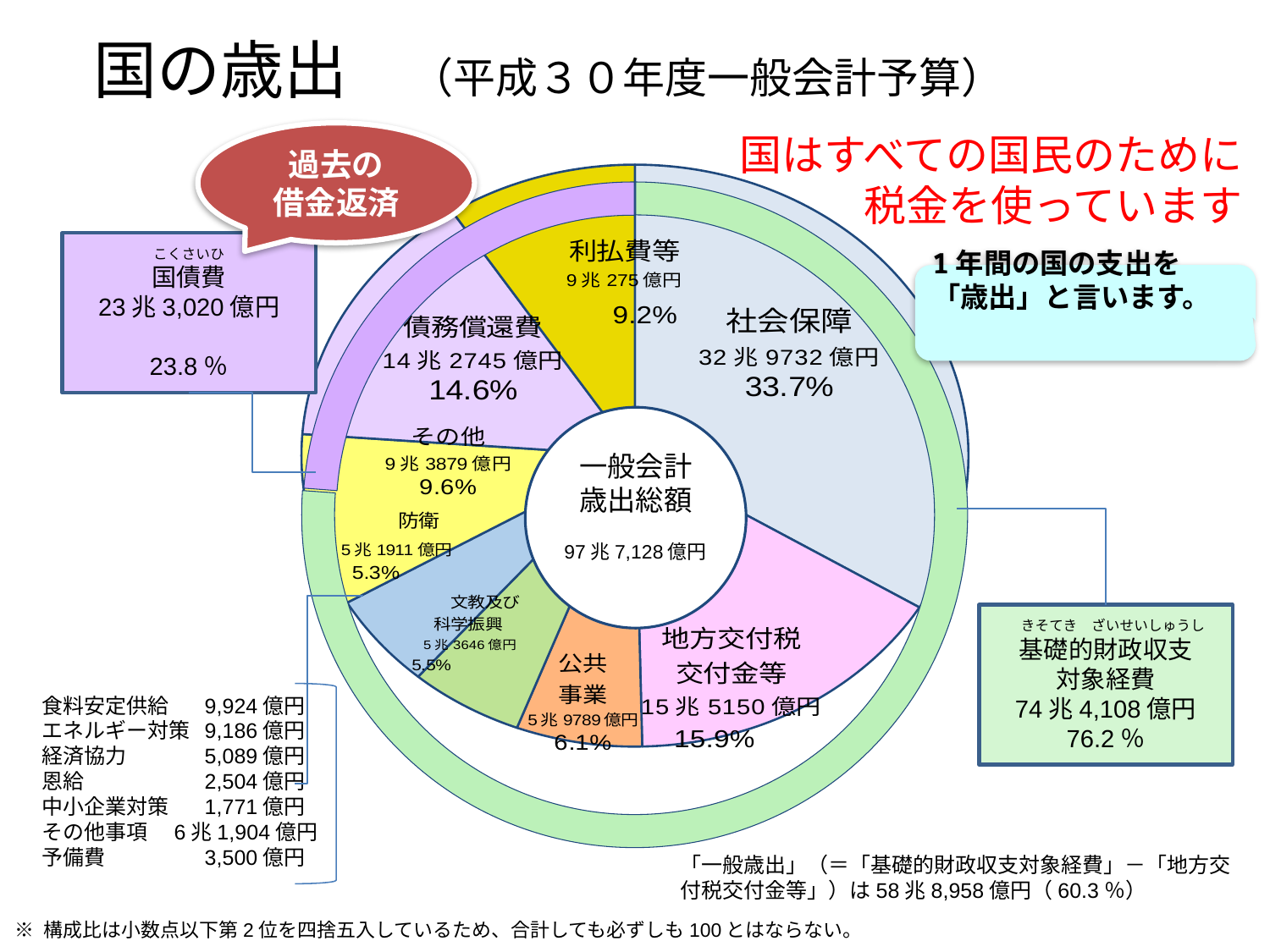

国の歳出　（平成３０年度一般会計予算）

国はすべての国民のために
税金を使っています

### Chart

| Category | 歳出内訳 |
|---|---|
| 社会保障 | 33.7 |
| 地方交付税
交付金等 | 15.9 |
| 公共
事業 | 6.1 |
| 文教及び
科学振興 | 5.5 |
| 防衛 | 5.3 |
| その他 | 9.6 |
| 債務償還費 | 14.6 |
| 利払費等 | 9.2 |
過去の
借金返済

こくさいひ
国債費
23兆3,020億円

23.8％
1年間の国の支出を
「歳出」と言います。
一般会計
歳出総額

97兆7,128億円

　きそてき　ざいせいしゅうし
基礎的財政収支
対象経費
74兆4,108億円
76.2％
食料安定供給　  9,924億円
エネルギー対策  9,186億円
経済協力　  　　5,089億円
恩給　　　　　  2,504億円
中小企業対策　  1,771億円
その他事項　6兆1,904億円
予備費　　　　  3,500億円

「一般歳出」（＝「基礎的財政収支対象経費」－「地方交付税交付金等」）は58兆8,958億円（60.3％）
※ 構成比は小数点以下第2位を四捨五入しているため、合計しても必ずしも100とはならない。